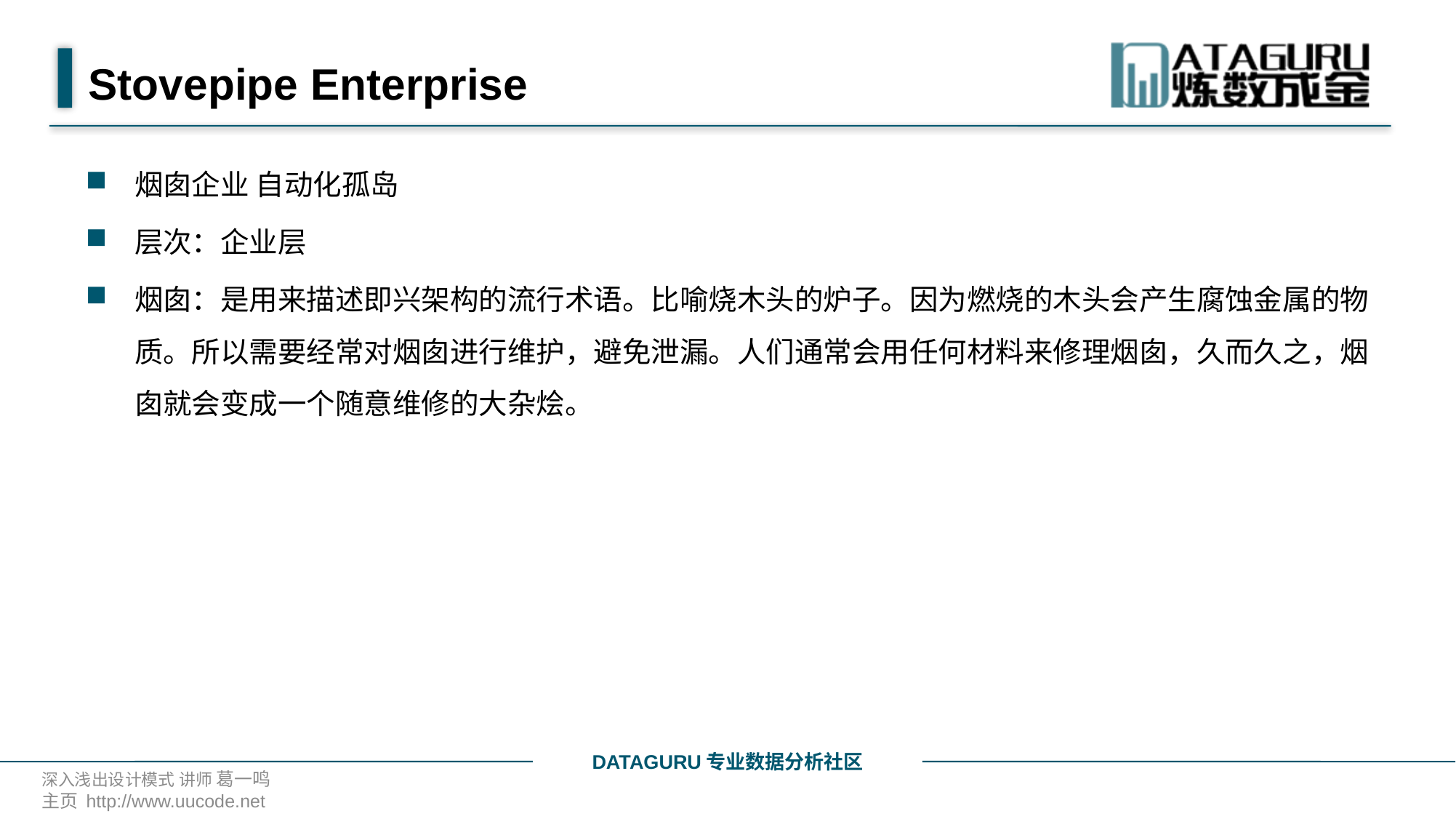

# Stovepipe Enterprise
烟囱企业 自动化孤岛
层次：企业层
烟囱：是用来描述即兴架构的流行术语。比喻烧木头的炉子。因为燃烧的木头会产生腐蚀金属的物质。所以需要经常对烟囱进行维护，避免泄漏。人们通常会用任何材料来修理烟囱，久而久之，烟囱就会变成一个随意维修的大杂烩。